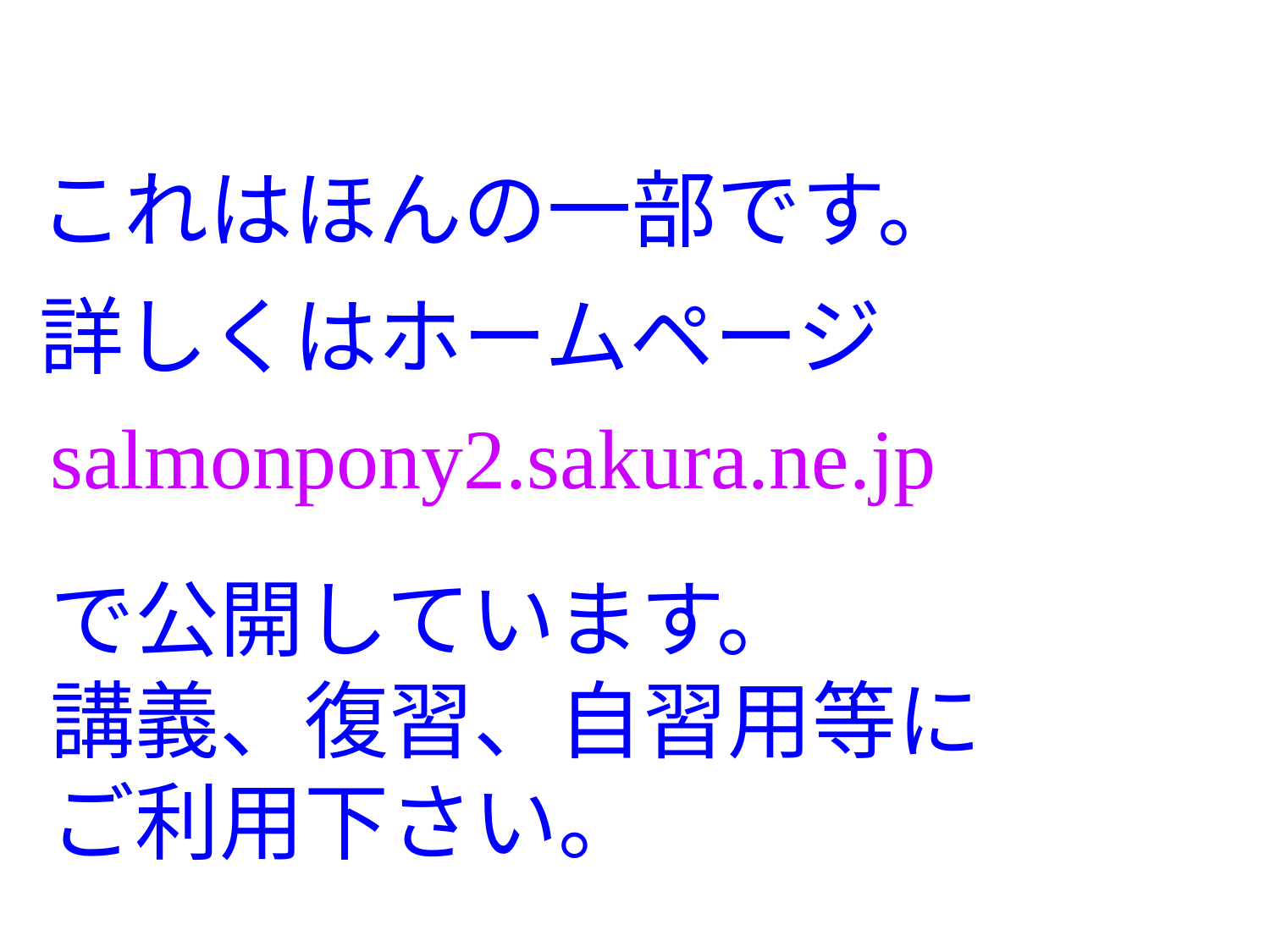

これはほんの一部です。
詳しくはホームページ
salmonpony2.sakura.ne.jp
で公開しています。
講義、復習、自習用等に
ご利用下さい。